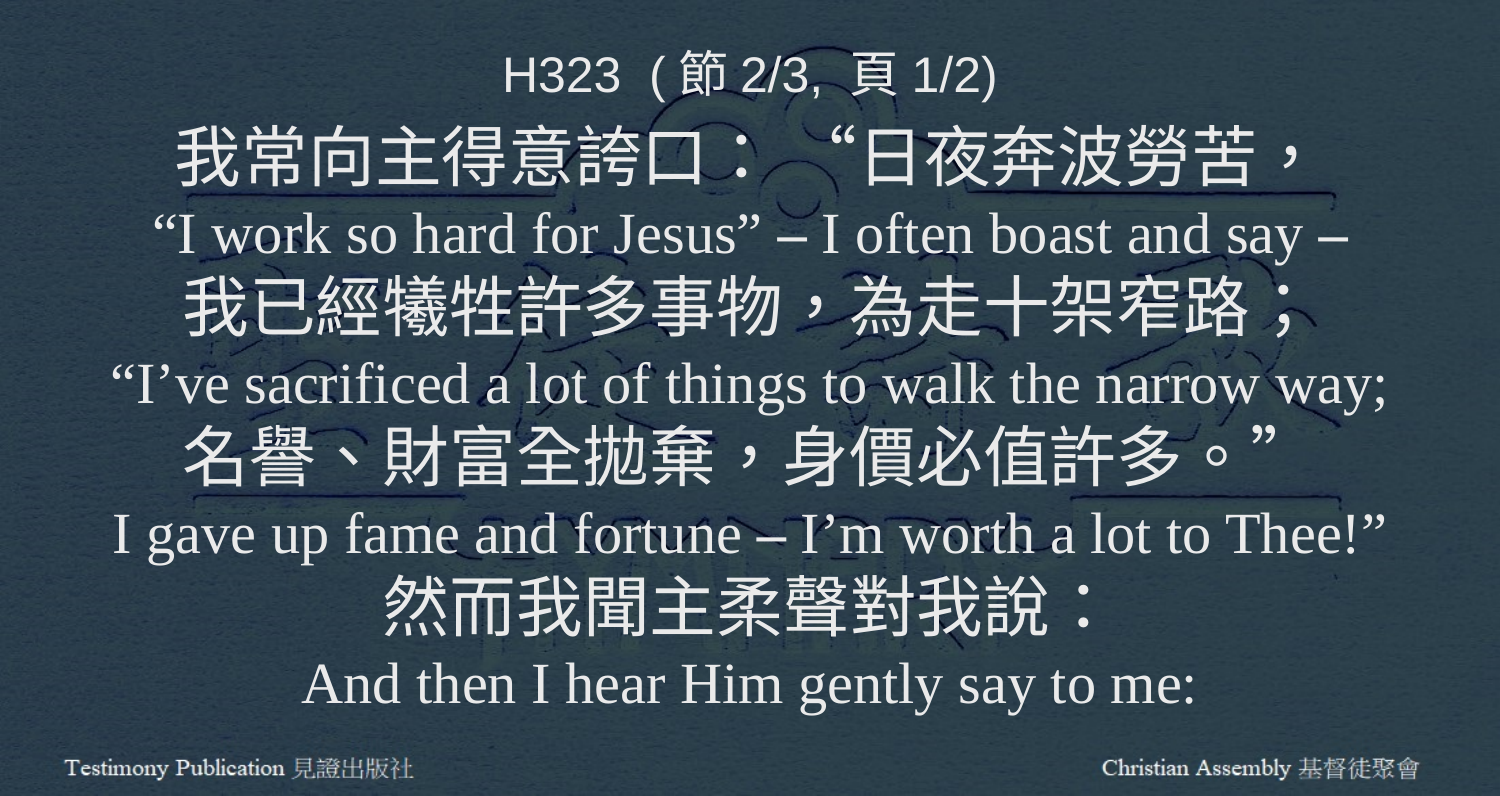

H323  (節2/3, 頁1/2)
我常向主得意誇口： “日夜奔波勞苦，
“I work so hard for Jesus” – I often boast and say –
我已經犧牲許多事物，為走十架窄路；
“I’ve sacrificed a lot of things to walk the narrow way;
名譽、財富全拋棄，身價必值許多。”
I gave up fame and fortune – I’m worth a lot to Thee!”
然而我聞主柔聲對我說：
And then I hear Him gently say to me: